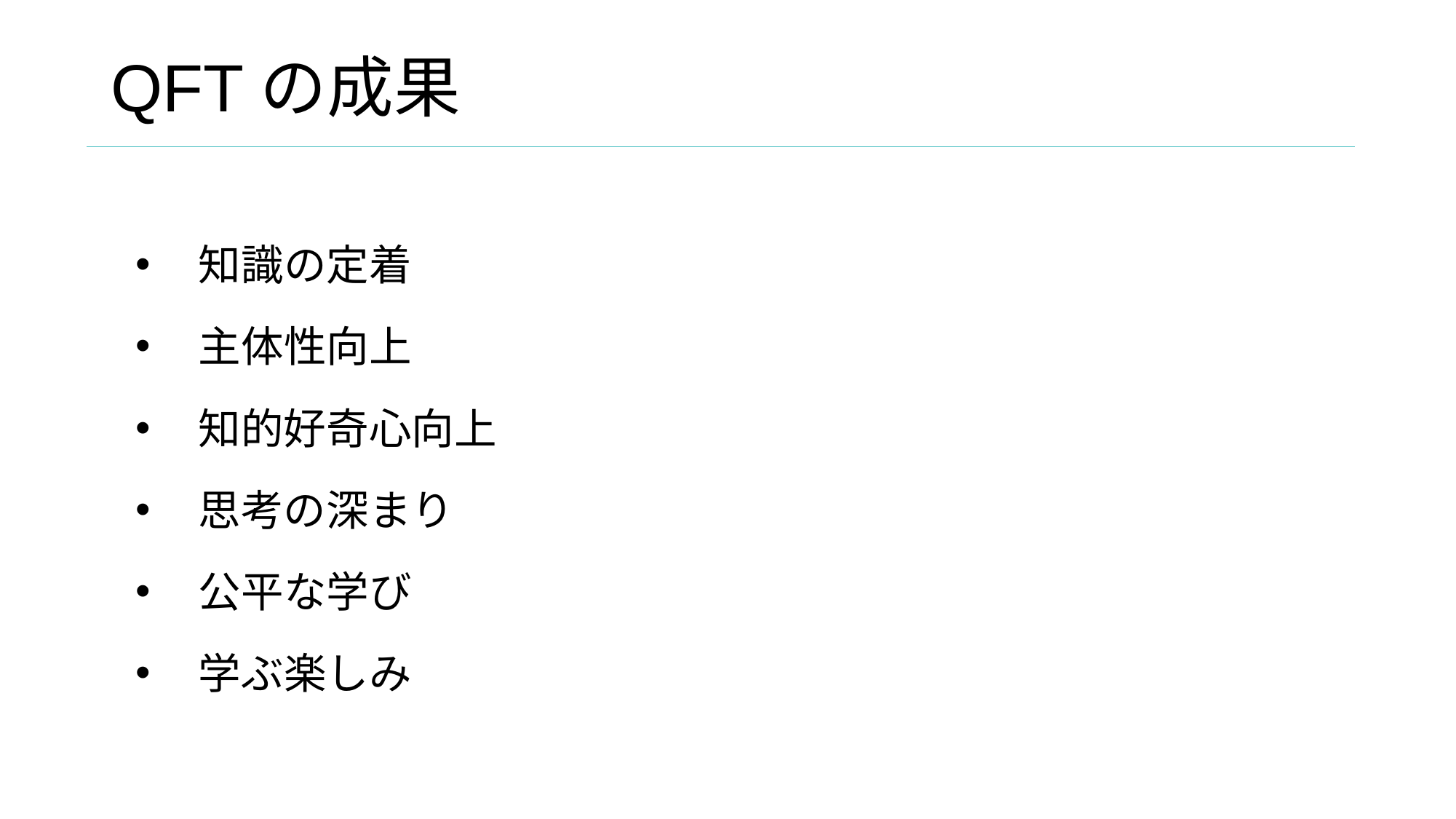

# QFTの成果
知識の定着
主体性向上
知的好奇心向上
思考の深まり
公平な学び
学ぶ楽しみ